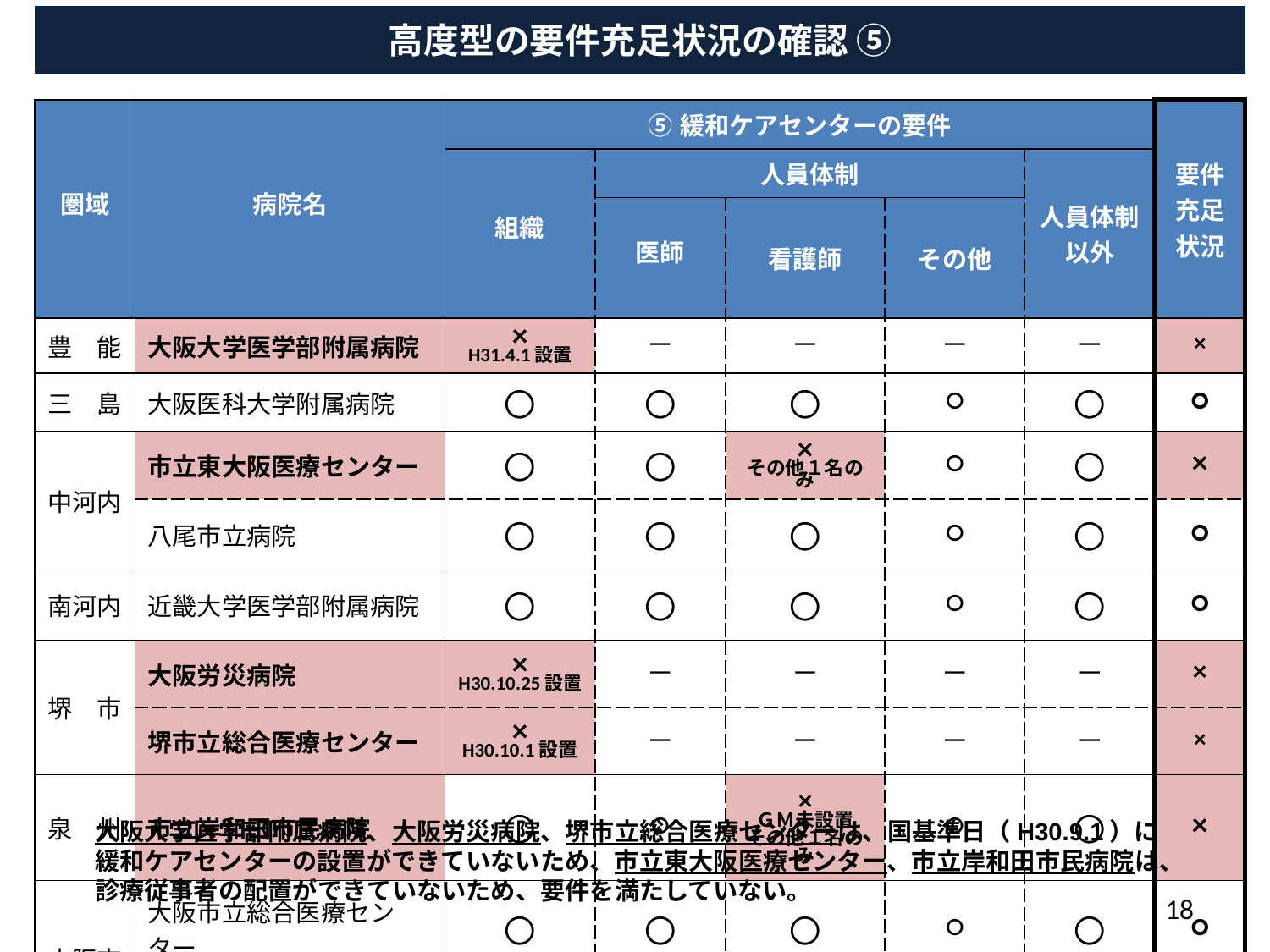

高度型の要件充足状況の確認 ⑤
| 圏域 | 病院名 | ⑤緩和ケアセンターの要件 |  |  |  |  | 要件 充足 状況 |
| --- | --- | --- | --- | --- | --- | --- | --- |
|  |  | 組織 | 人員体制 |  |  | 人員体制以外 |  |
|  |  |  | 医師 | 看護師 | その他 |  |  |
| 豊　能 | 大阪大学医学部附属病院 | × H31.4.1設置 | ― | ― | ― | ― | × |
| 三　島 | 大阪医科大学附属病院 | 〇 | 〇 | 〇 | ○ | 〇 | ○ |
| 中河内 | 市立東大阪医療センター | 〇 | 〇 | × その他１名のみ | ○ | 〇 | × |
|  | 八尾市立病院 | 〇 | 〇 | 〇 | ○ | 〇 | ○ |
| 南河内 | 近畿大学医学部附属病院 | 〇 | 〇 | 〇 | ○ | 〇 | ○ |
| 堺　市 | 大阪労災病院 | × H30.10.25設置 | ― | ― | ― | ― | × |
|  | 堺市立総合医療センター | × H30.10.1設置 | ― | ― | ― | ― | × |
| 泉　州 | 市立岸和田市民病院 | 〇 | ○ | × ＧＭ未設置 その他１名のみ | ○ | 〇 | × |
| 大阪市 | 大阪市立総合医療センター | 〇 | 〇 | 〇 | ○ | 〇 | ○ |
|  | 大阪赤十字病院 | 〇 | 〇 | 〇 | ○ | ○ | ○ |
大阪大学医学部附属病院、大阪労災病院、堺市立総合医療センターは、国基準日（H30.9.1）に緩和ケアセンターの設置ができていないため、市立東大阪医療センター、市立岸和田市民病院は、
診療従事者の配置ができていないため、要件を満たしていない。
18